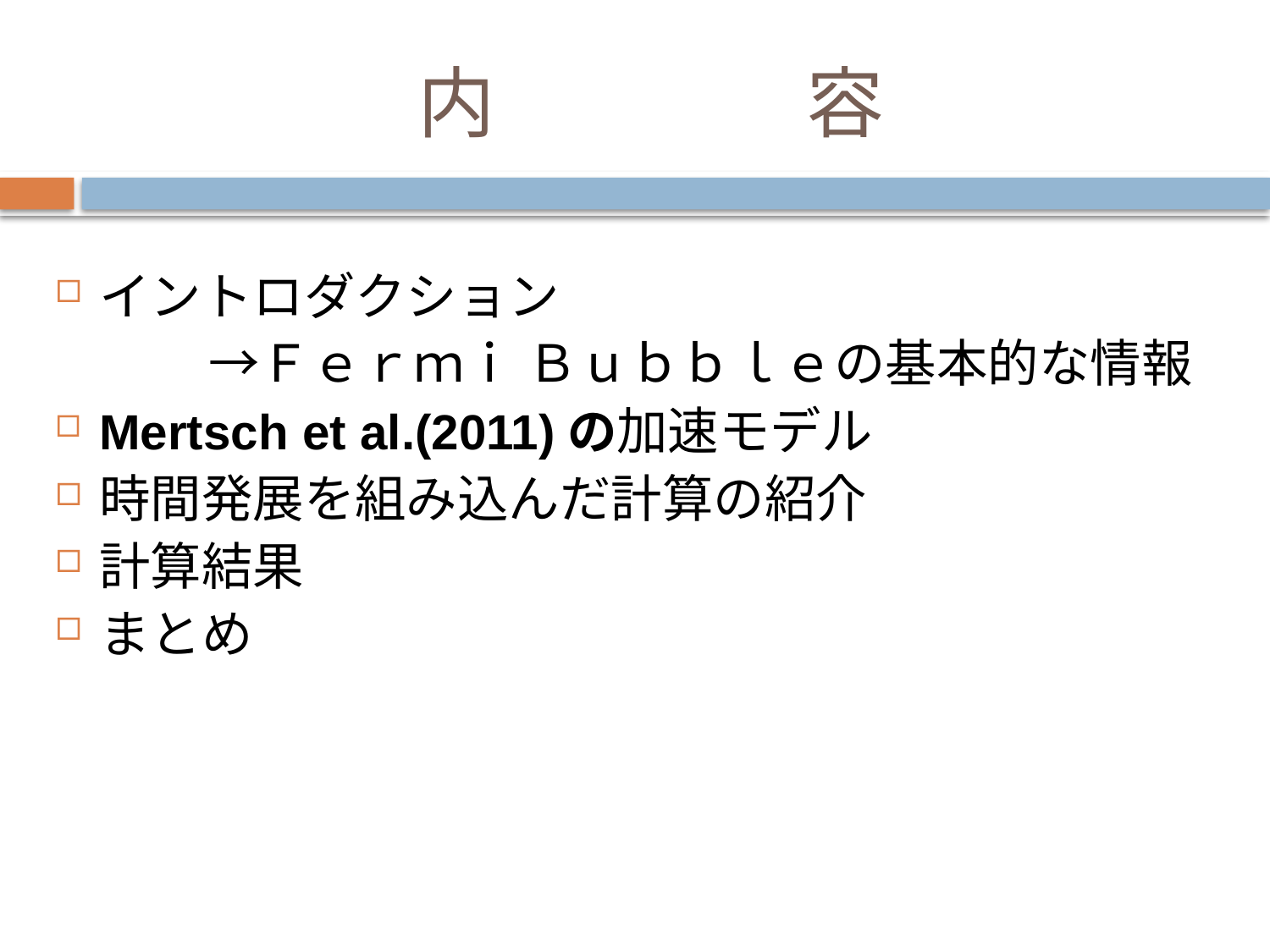

# 内　　　　容
イントロダクション
　　　→Ｆｅｒｍｉ Ｂｕｂｂｌｅの基本的な情報
Mertsch et al.(2011)の加速モデル
時間発展を組み込んだ計算の紹介
計算結果
まとめ